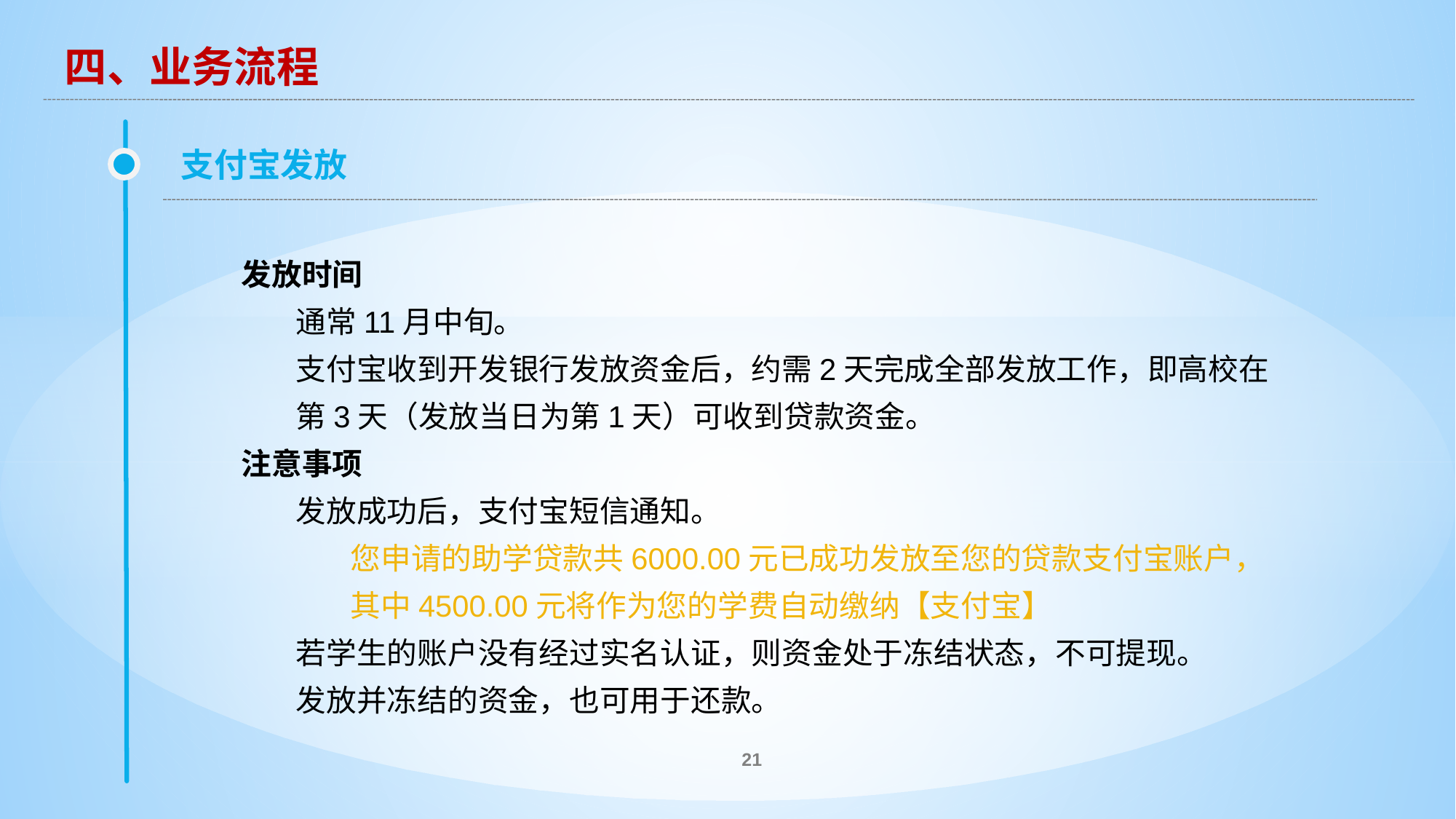

四、业务流程

支付宝发放

发放时间
通常11月中旬。
支付宝收到开发银行发放资金后，约需2天完成全部发放工作，即高校在第3天（发放当日为第1天）可收到贷款资金。
注意事项
发放成功后，支付宝短信通知。
您申请的助学贷款共6000.00元已成功发放至您的贷款支付宝账户，其中4500.00元将作为您的学费自动缴纳【支付宝】
若学生的账户没有经过实名认证，则资金处于冻结状态，不可提现。
发放并冻结的资金，也可用于还款。

21